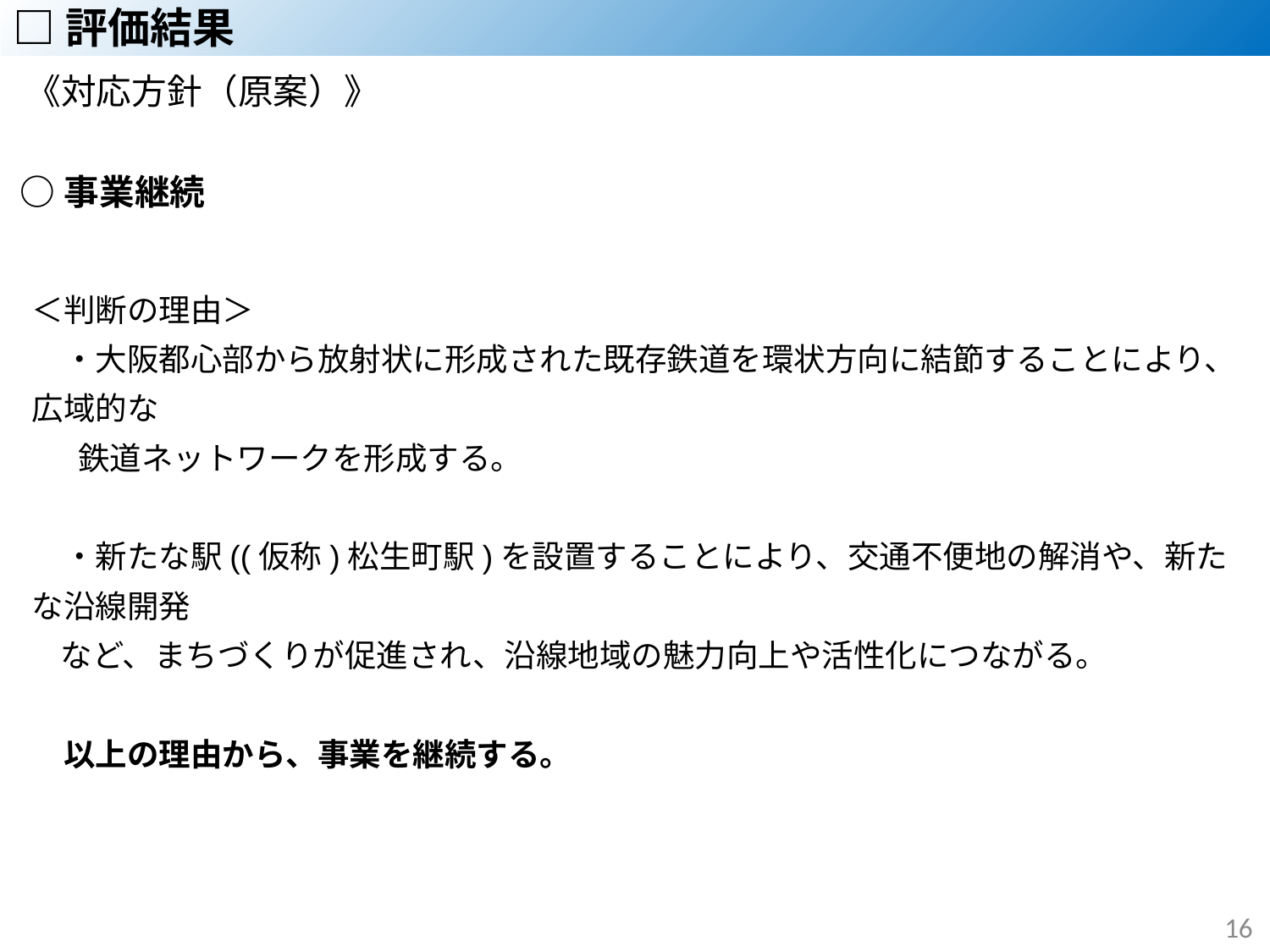

□評価結果

《対応方針（原案）》
○事業継続
＜判断の理由＞
　・大阪都心部から放射状に形成された既存鉄道を環状方向に結節することにより、広域的な
 　鉄道ネットワークを形成する。

　・新たな駅((仮称)松生町駅)を設置することにより、交通不便地の解消や、新たな沿線開発
   など、まちづくりが促進され、沿線地域の魅力向上や活性化につながる。

　以上の理由から、事業を継続する。
16